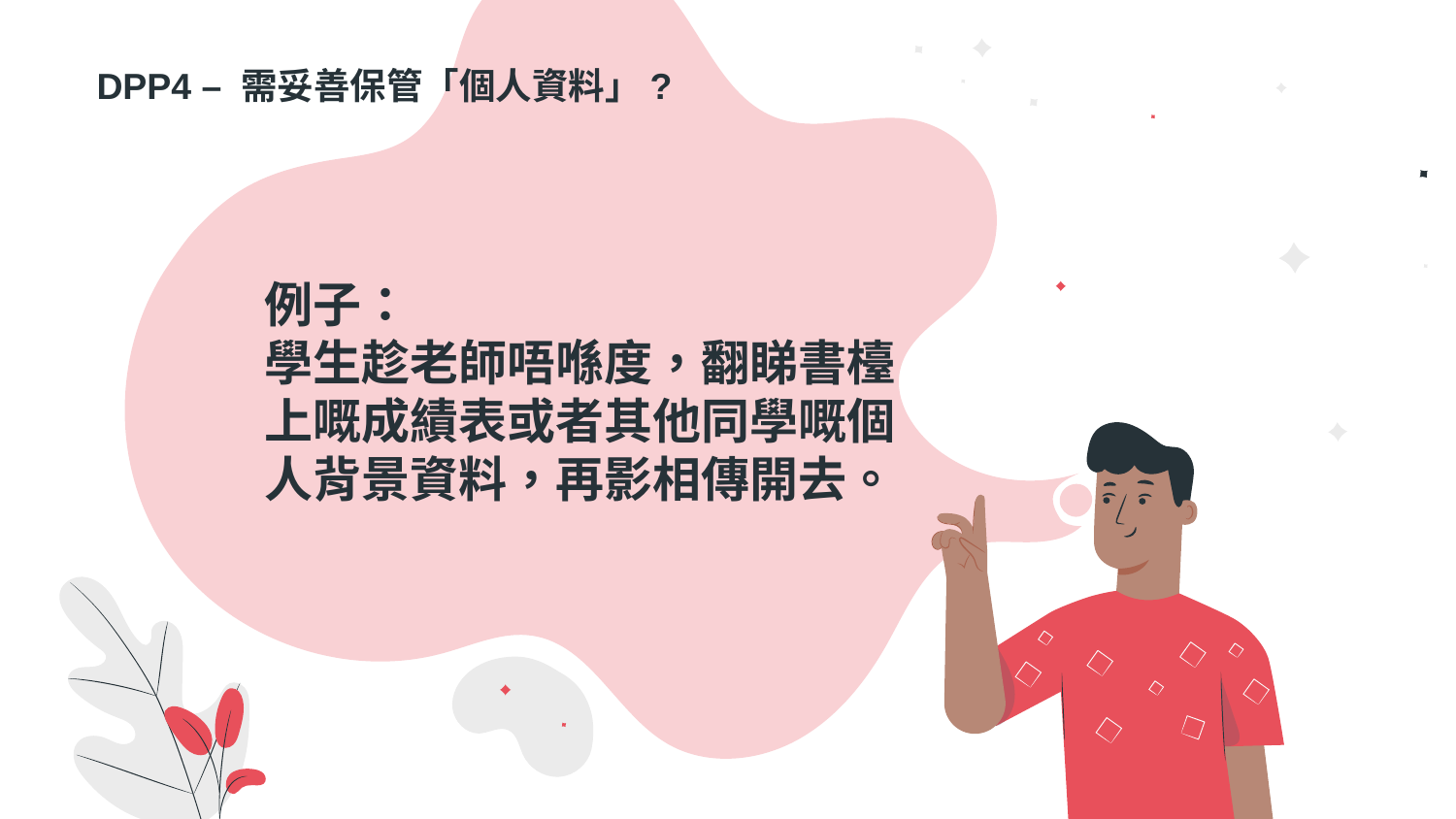

# DPP4 – 需妥善保管「個人資料」?
例子：
學生趁老師唔喺度，翻睇書檯上嘅成績表或者其他同學嘅個人背景資料，再影相傳開去。